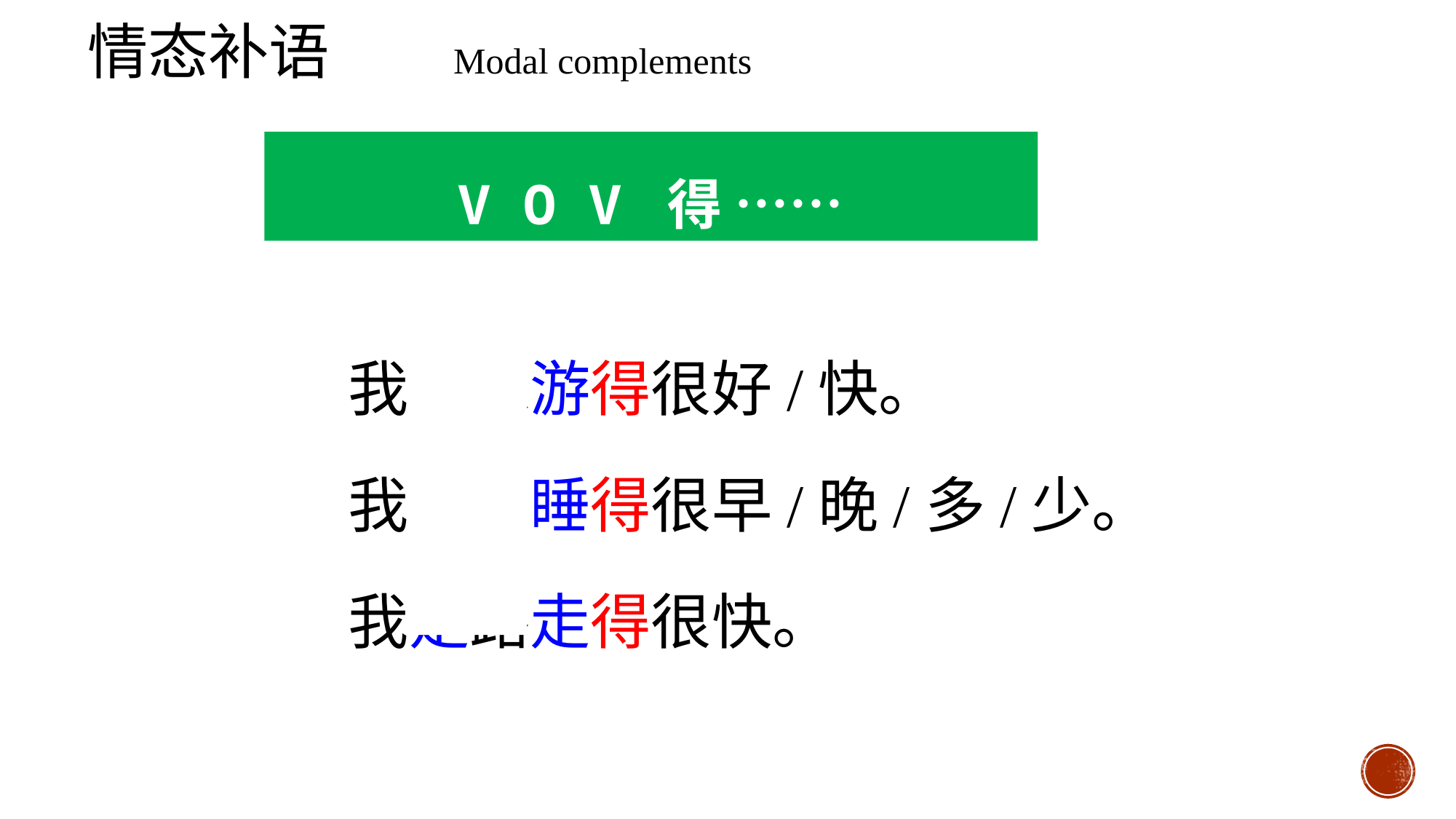

情态补语        Modal complements
V O V 得 ……
我游泳游得很好/快。
我睡觉睡得很早/晚/多/少。
我走路走得很快。